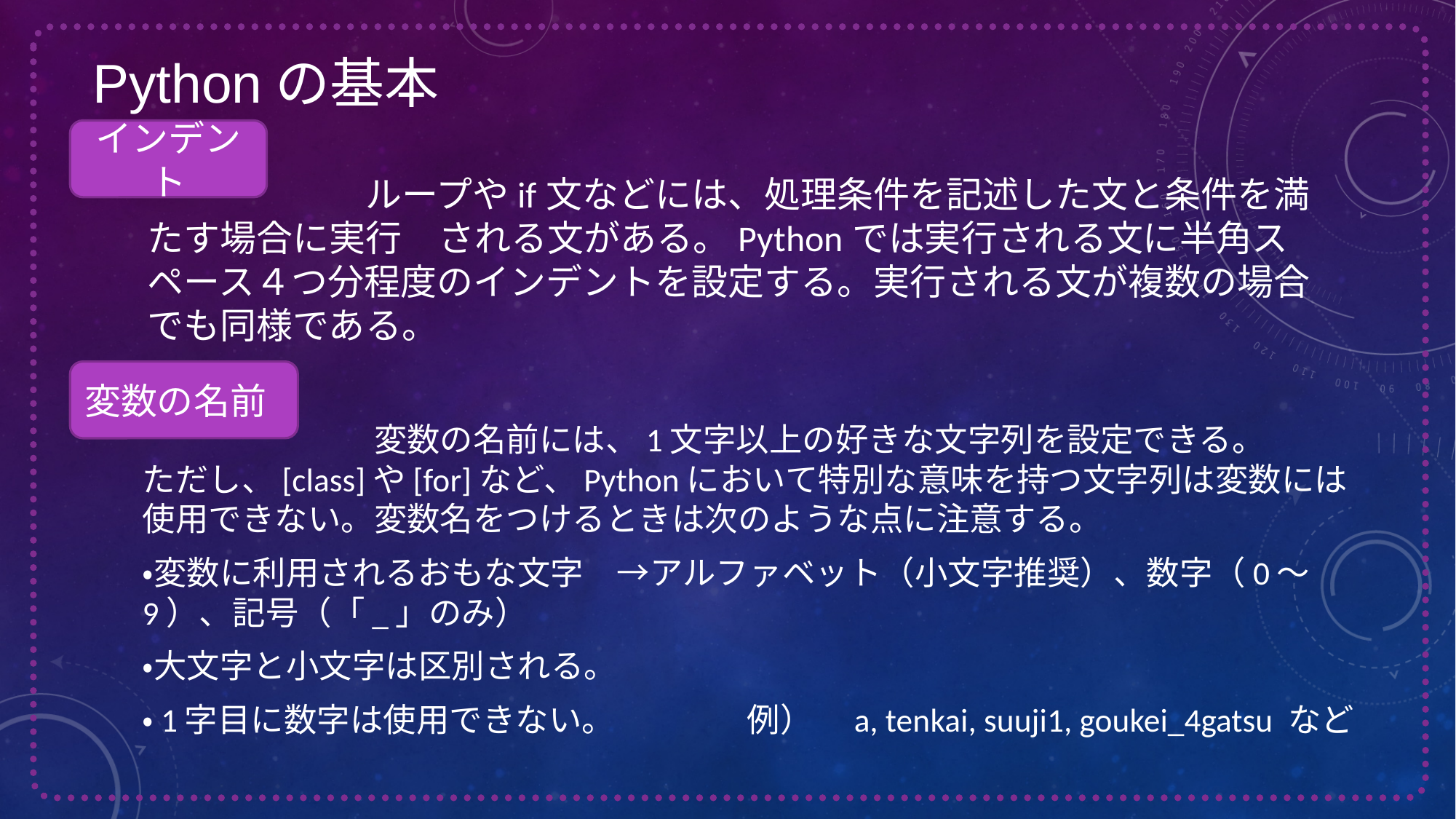

Pythonの基本
インデント
　　　　　　ループやif文などには、処理条件を記述した文と条件を満たす場合に実行　される文がある。Pythonでは実行される文に半角スペース４つ分程度のインデントを設定する。実行される文が複数の場合でも同様である。
変数の名前
　　　　　　　変数の名前には、1文字以上の好きな文字列を設定できる。
ただし、[class]や[for]など、Pythonにおいて特別な意味を持つ文字列は変数には使用できない。変数名をつけるときは次のような点に注意する。
・変数に利用されるおもな文字　→アルファベット（小文字推奨）、数字（0～9）、記号（「_」のみ）
・大文字と小文字は区別される。
・1字目に数字は使用できない。　　　　例）　a, tenkai, suuji1, goukei_4gatsu など